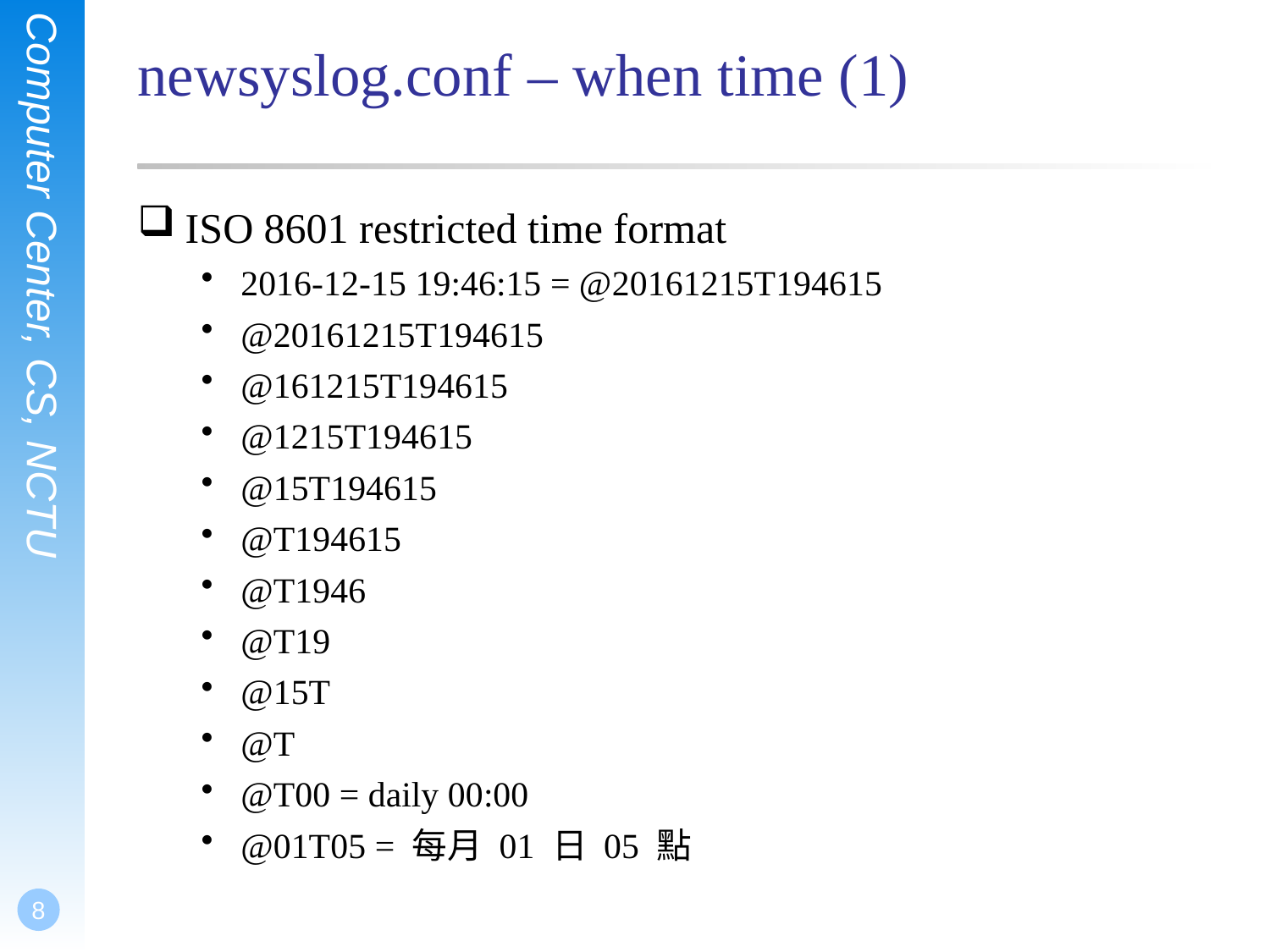

# newsyslog.conf – when time (1)
ISO 8601 restricted time format
2016-12-15 19:46:15 = @20161215T194615
@20161215T194615
@161215T194615
@1215T194615
@15T194615
@T194615
@T1946
@T19
@15T
@T
@T00 = daily 00:00
@01T05 = 每月 01 日 05 點